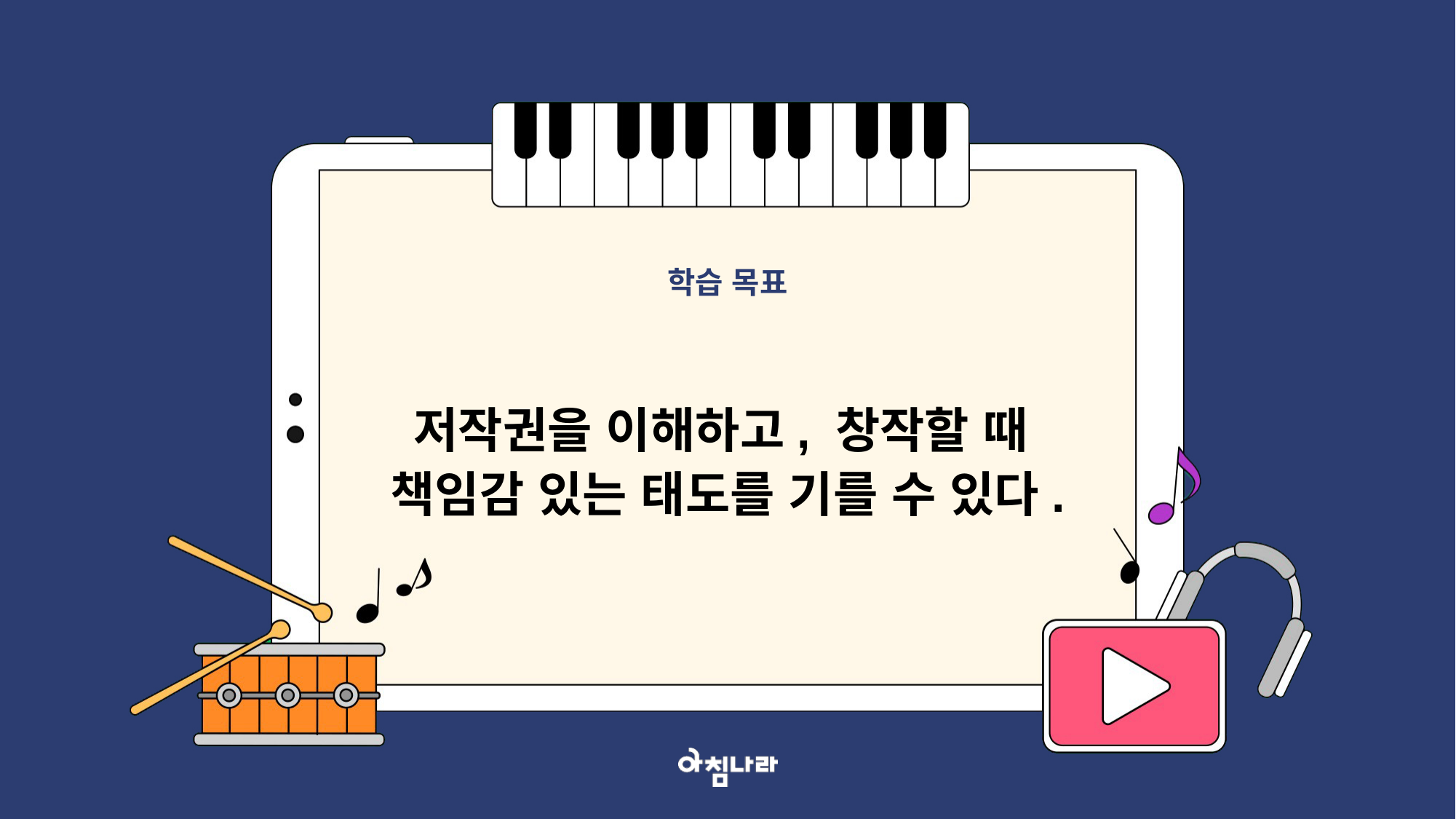

학습 목표
저작권을 이해하고, 창작할 때
책임감 있는 태도를 기를 수 있다.